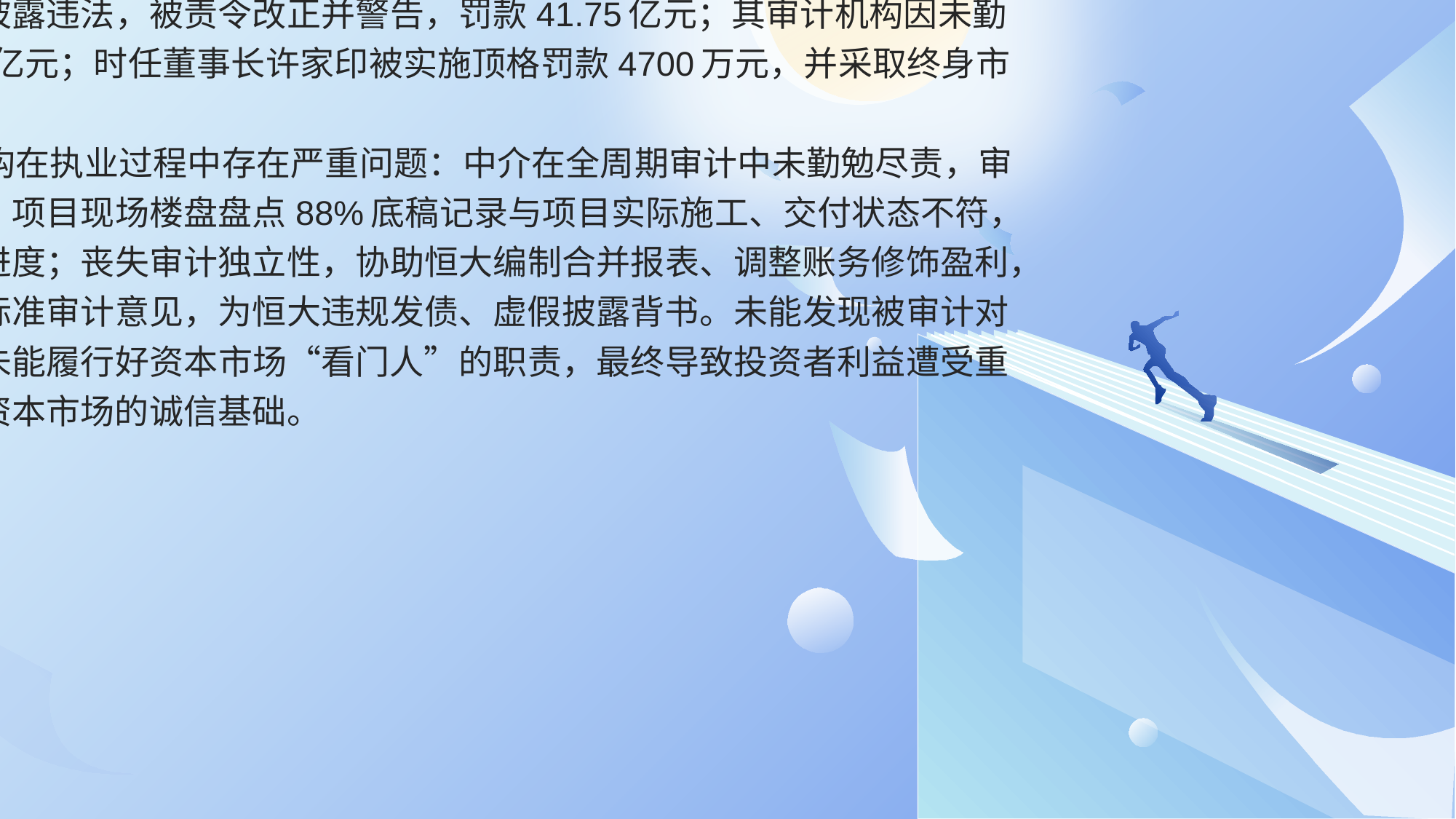

2021年恒大债务暴雷、出现巨额流动性危机，监管落地专项核查，查实恒大2018—2020年连续大额财务造假：三年分别虚增收入178.01亿元、2139.89亿元、3501.57亿元，通过提前确认交房收入、隐藏有息负债、体外资金往来美化报表，依托合规审计报告持续发行多期公司债融资，累计债券规模超千亿。
     2025年9月，中国证监会对恒大地产及其审计机构开出了史上最大罚单。恒大地产因债券欺诈发行及信息披露违法，被责令改正并警告，罚款41.75亿元；其审计机构因未勤勉尽责，被罚没3.25亿元；时任董事长许家印被实施顶格罚款4700万元，并采取终身市场禁入措施。
     案件暴露出审计机构在执业过程中存在严重问题：中介在全周期审计中未勤勉尽责，审计全流程程序性失守：项目现场楼盘盘点88%底稿记录与项目实际施工、交付状态不符，未实地核验项目竣工进度；丧失审计独立性，协助恒大编制合并报表、调整账务修饰盈利，连续三年出具无保留标准审计意见，为恒大违规发债、虚假披露背书。未能发现被审计对象的财务造假行为，未能履行好资本市场“看门人”的职责，最终导致投资者利益遭受重大损失，严重破坏了资本市场的诚信基础。